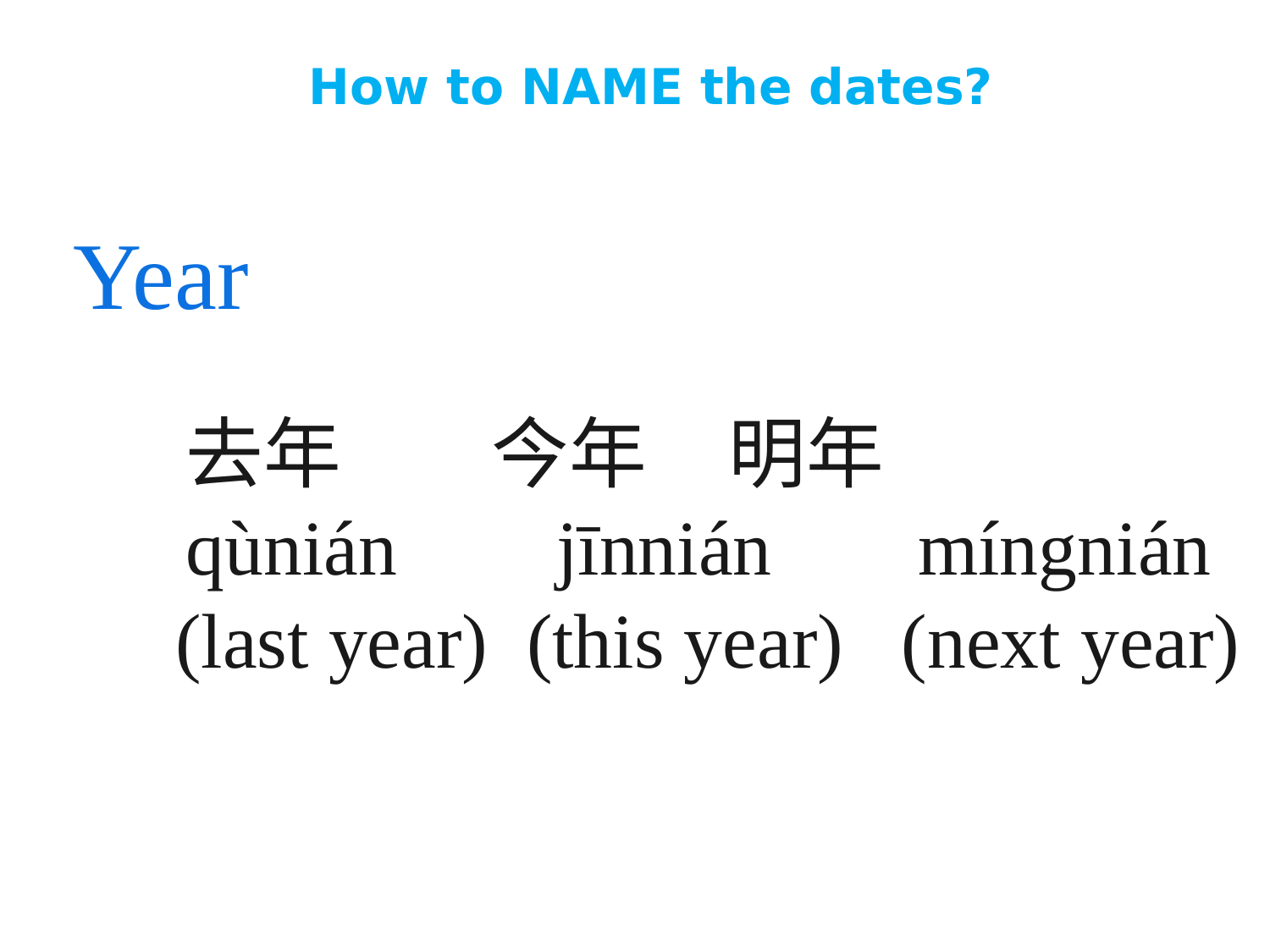

# How to NAME the dates?
Year
	去年	   今年	  明年
	qùnián	      jīnnián	     míngnián
      (last year)  (this year)   (next year)